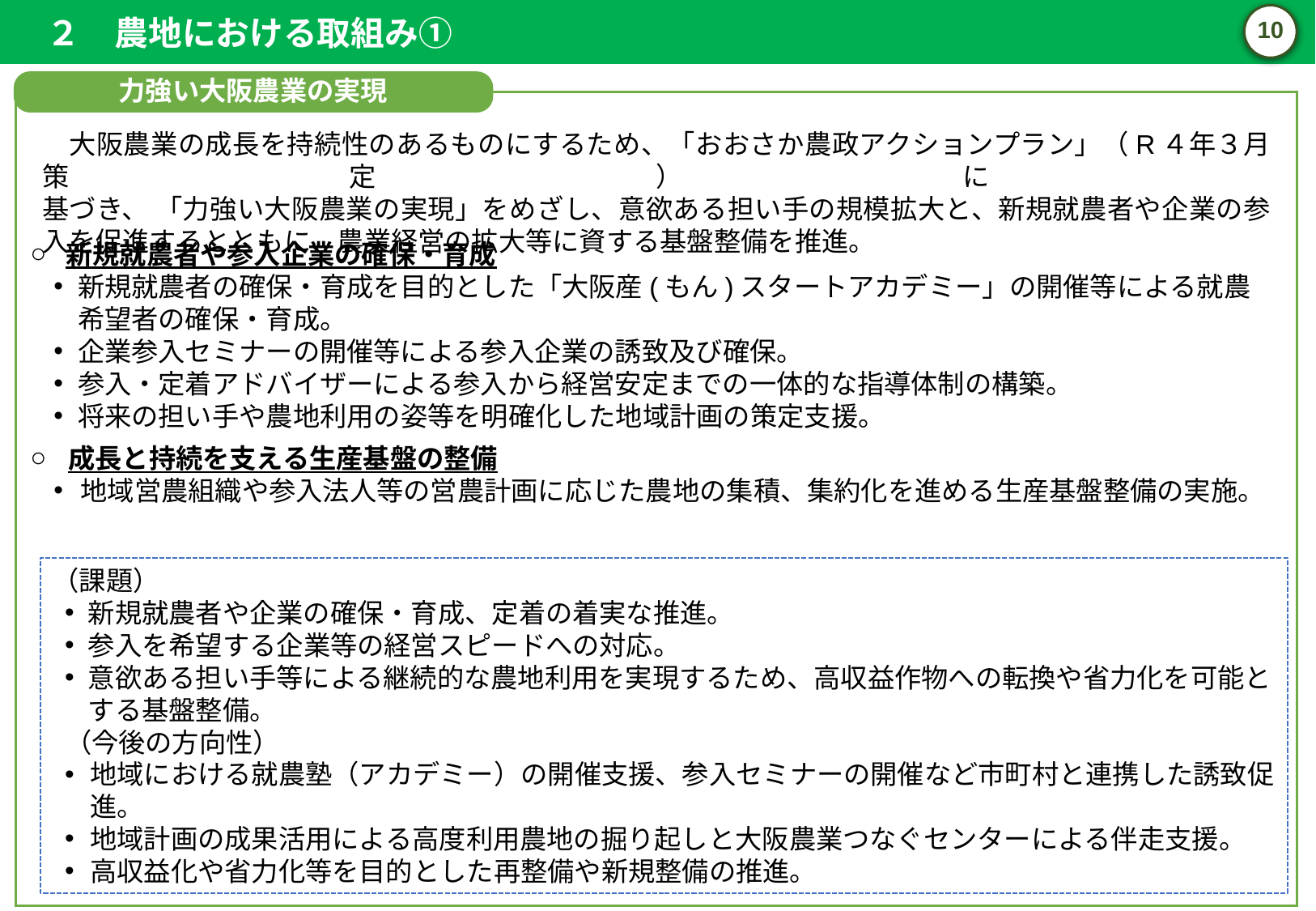

２　農地における取組み①
10
力強い大阪農業の実現

　大阪農業の成長を持続性のあるものにするため、「おおさか農政アクションプラン」（R４年３月策定）に
基づき、 「力強い大阪農業の実現」をめざし、意欲ある担い手の規模拡大と、新規就農者や企業の参入を促進するとともに、農業経営の拡大等に資する基盤整備を推進。
新規就農者や参入企業の確保・育成
新規就農者の確保・育成を目的とした「大阪産(もん)スタートアカデミー」の開催等による就農希望者の確保・育成。
企業参入セミナーの開催等による参入企業の誘致及び確保。
参入・定着アドバイザーによる参入から経営安定までの一体的な指導体制の構築。
将来の担い手や農地利用の姿等を明確化した地域計画の策定支援。
成長と持続を支える生産基盤の整備
 地域営農組織や参入法人等の営農計画に応じた農地の集積、集約化を進める生産基盤整備の実施。
（課題）
新規就農者や企業の確保・育成、定着の着実な推進。
参入を希望する企業等の経営スピードへの対応。
意欲ある担い手等による継続的な農地利用を実現するため、高収益作物への転換や省力化を可能とする基盤整備。
（今後の方向性）
地域における就農塾（アカデミー）の開催支援、参入セミナーの開催など市町村と連携した誘致促進。
地域計画の成果活用による高度利用農地の掘り起しと大阪農業つなぐセンターによる伴走支援。
高収益化や省力化等を目的とした再整備や新規整備の推進。